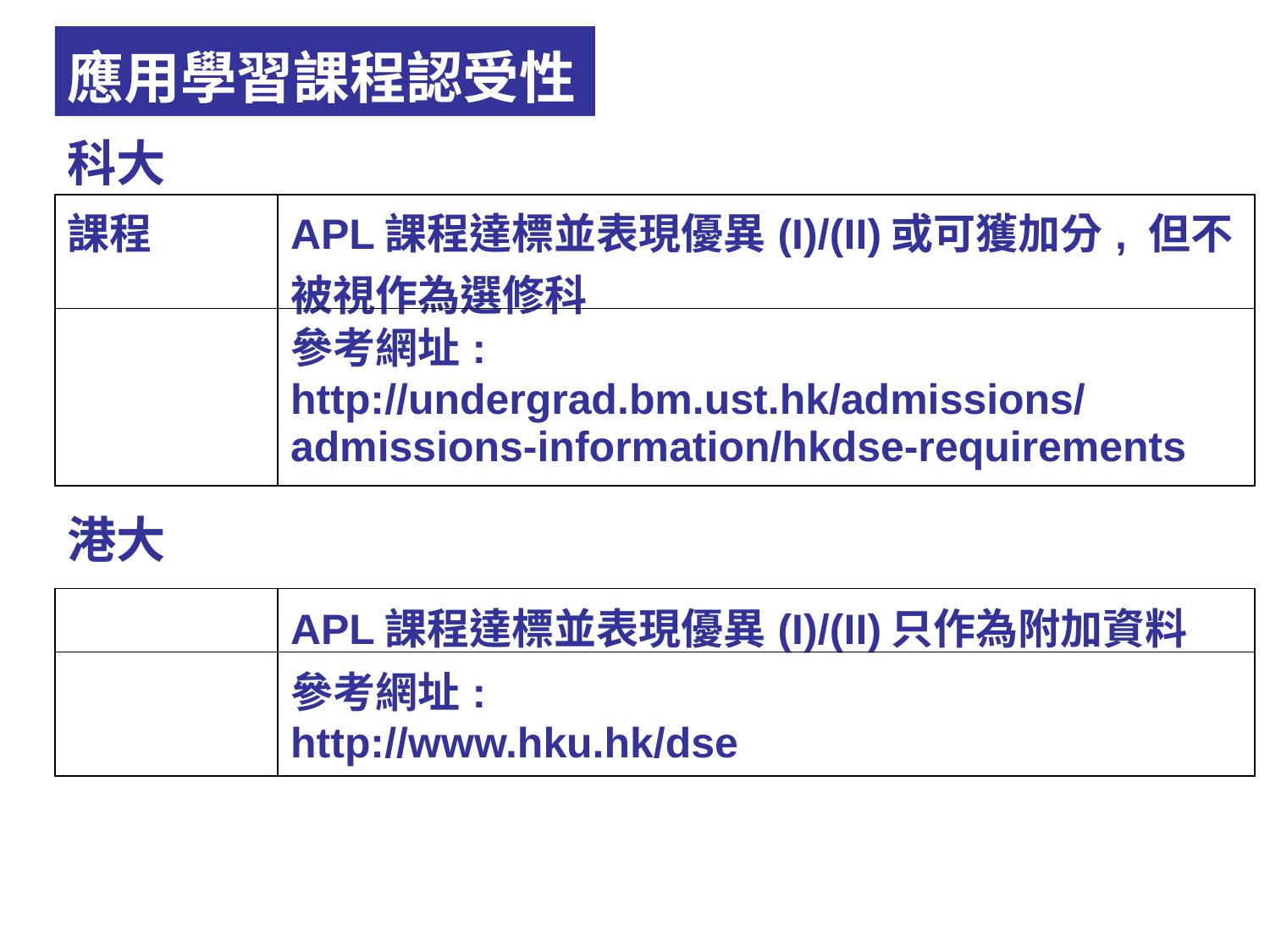

# 應用學習課程認受性
科大
| 課程 | APL課程達標並表現優異(I)/(II)或可獲加分, 但不被視作為選修科 |
| --- | --- |
|  | 參考網址: http://undergrad.bm.ust.hk/admissions/admissions-information/hkdse-requirements |
港大
|  | APL課程達標並表現優異(I)/(II)只作為附加資料 |
| --- | --- |
|  | 參考網址: http://www.hku.hk/dse |